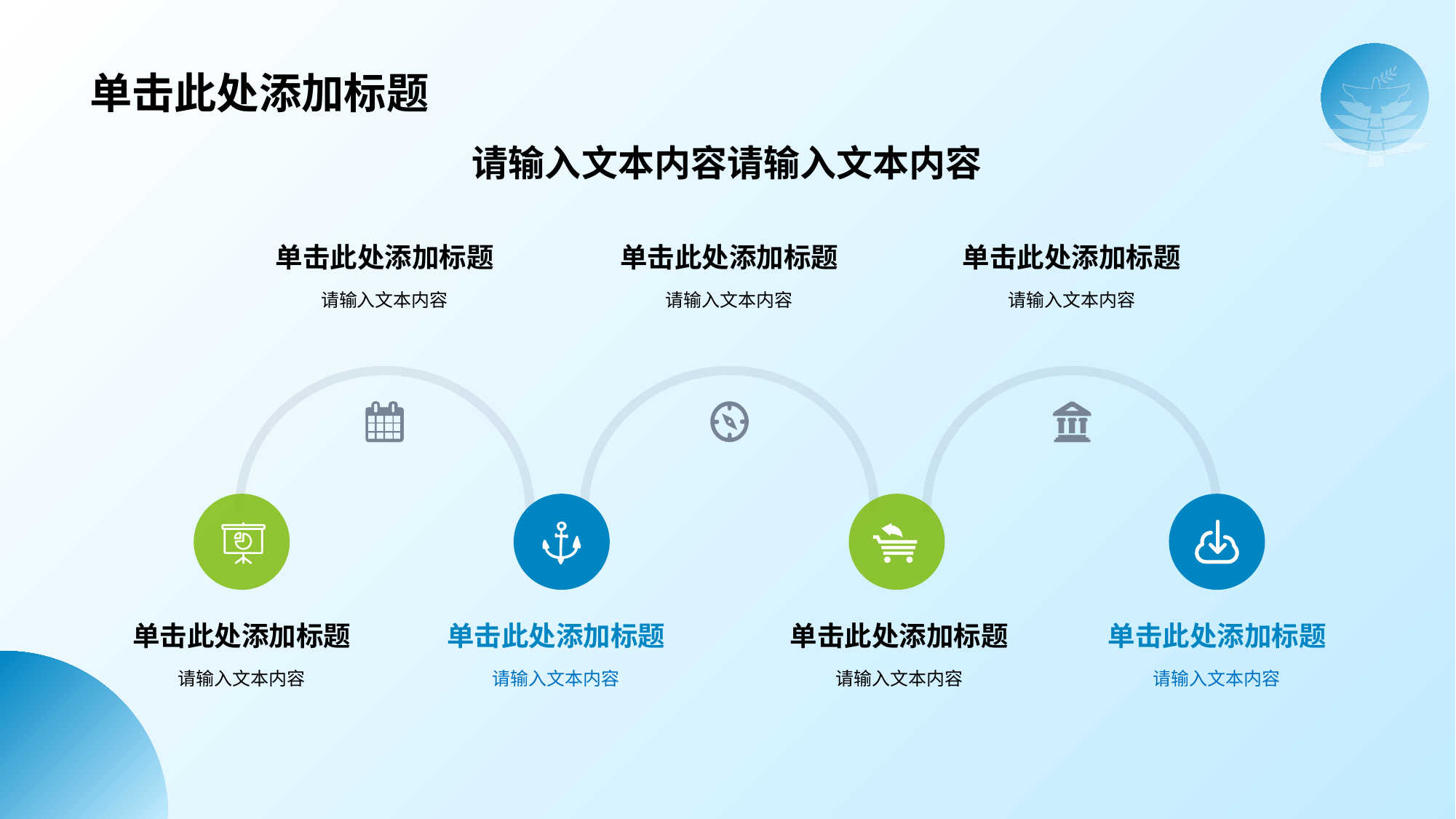

# 单击此处添加标题
请输入文本内容请输入文本内容
单击此处添加标题
请输入文本内容

单击此处添加标题
请输入文本内容

单击此处添加标题
请输入文本内容

单击此处添加标题
请输入文本内容

单击此处添加标题
请输入文本内容

单击此处添加标题
请输入文本内容

单击此处添加标题
请输入文本内容